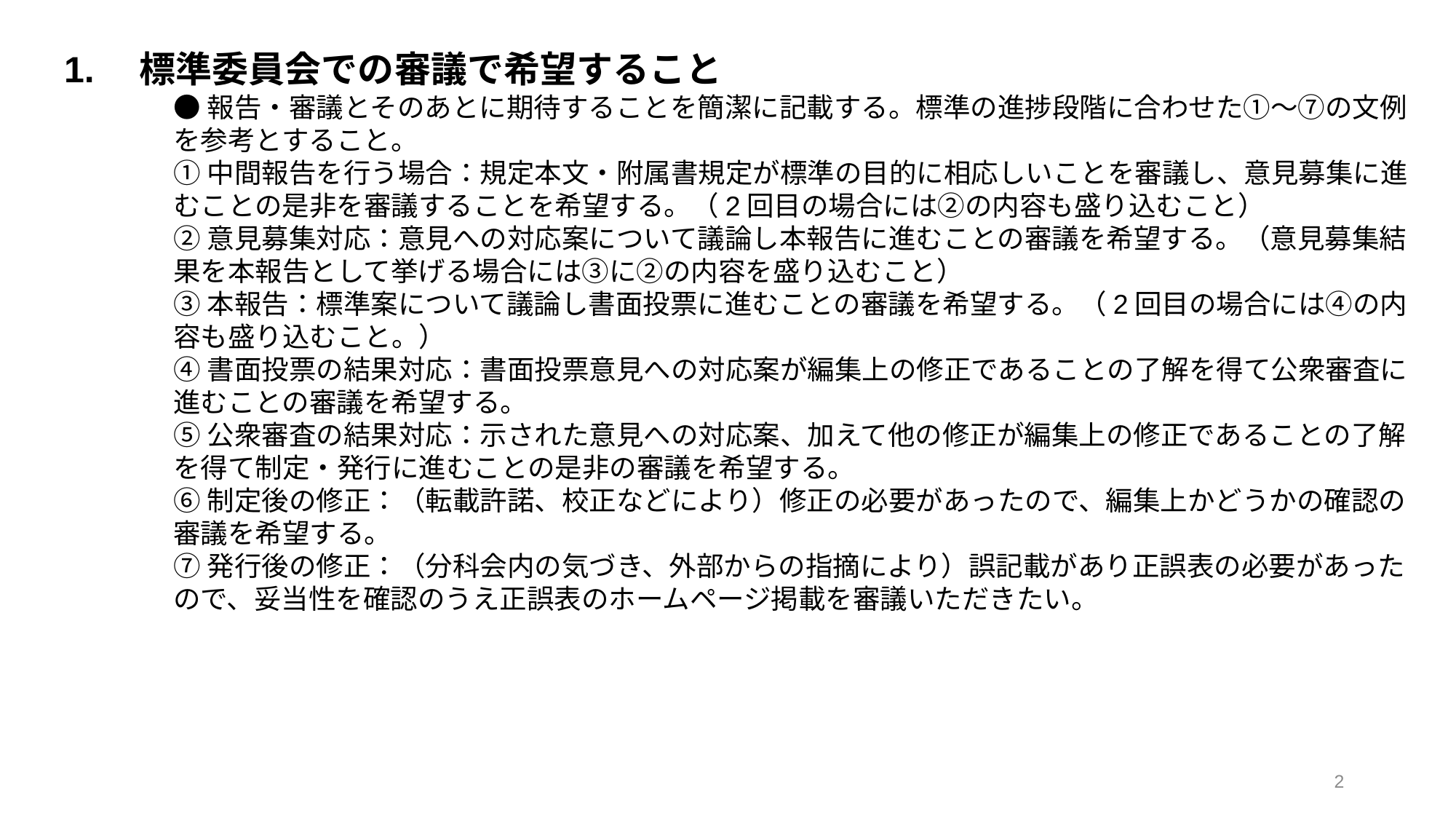

1.　標準委員会での審議で希望すること
●報告・審議とそのあとに期待することを簡潔に記載する。標準の進捗段階に合わせた①～⑦の文例を参考とすること。
①中間報告を行う場合：規定本文・附属書規定が標準の目的に相応しいことを審議し、意見募集に進むことの是非を審議することを希望する。（2回目の場合には②の内容も盛り込むこと）
②意見募集対応：意見への対応案について議論し本報告に進むことの審議を希望する。（意見募集結果を本報告として挙げる場合には③に②の内容を盛り込むこと）
③本報告：標準案について議論し書面投票に進むことの審議を希望する。（2回目の場合には④の内容も盛り込むこと。）
④書面投票の結果対応：書面投票意見への対応案が編集上の修正であることの了解を得て公衆審査に進むことの審議を希望する。
⑤公衆審査の結果対応：示された意見への対応案、加えて他の修正が編集上の修正であることの了解を得て制定・発行に進むことの是非の審議を希望する。
⑥制定後の修正：（転載許諾、校正などにより）修正の必要があったので、編集上かどうかの確認の審議を希望する。
⑦発行後の修正：（分科会内の気づき、外部からの指摘により）誤記載があり正誤表の必要があったので、妥当性を確認のうえ正誤表のホームページ掲載を審議いただきたい。

2